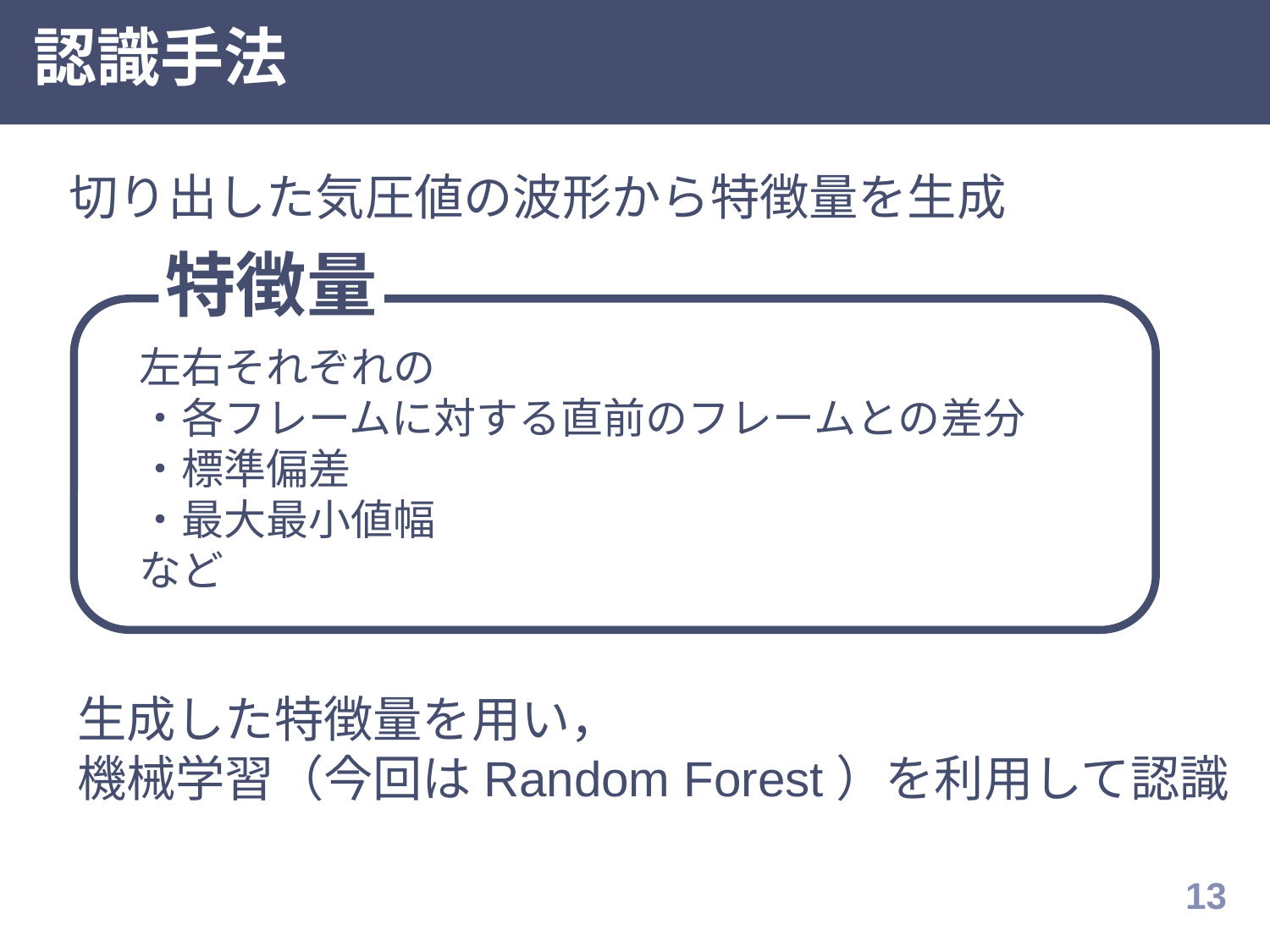

# 認識手法
切り出した気圧値の波形から特徴量を生成
特徴量

左右それぞれの
・各フレームに対する直前のフレームとの差分
・標準偏差
・最大最小値幅
など
生成した特徴量を用い，
機械学習（今回はRandom Forest）を利用して認識
13